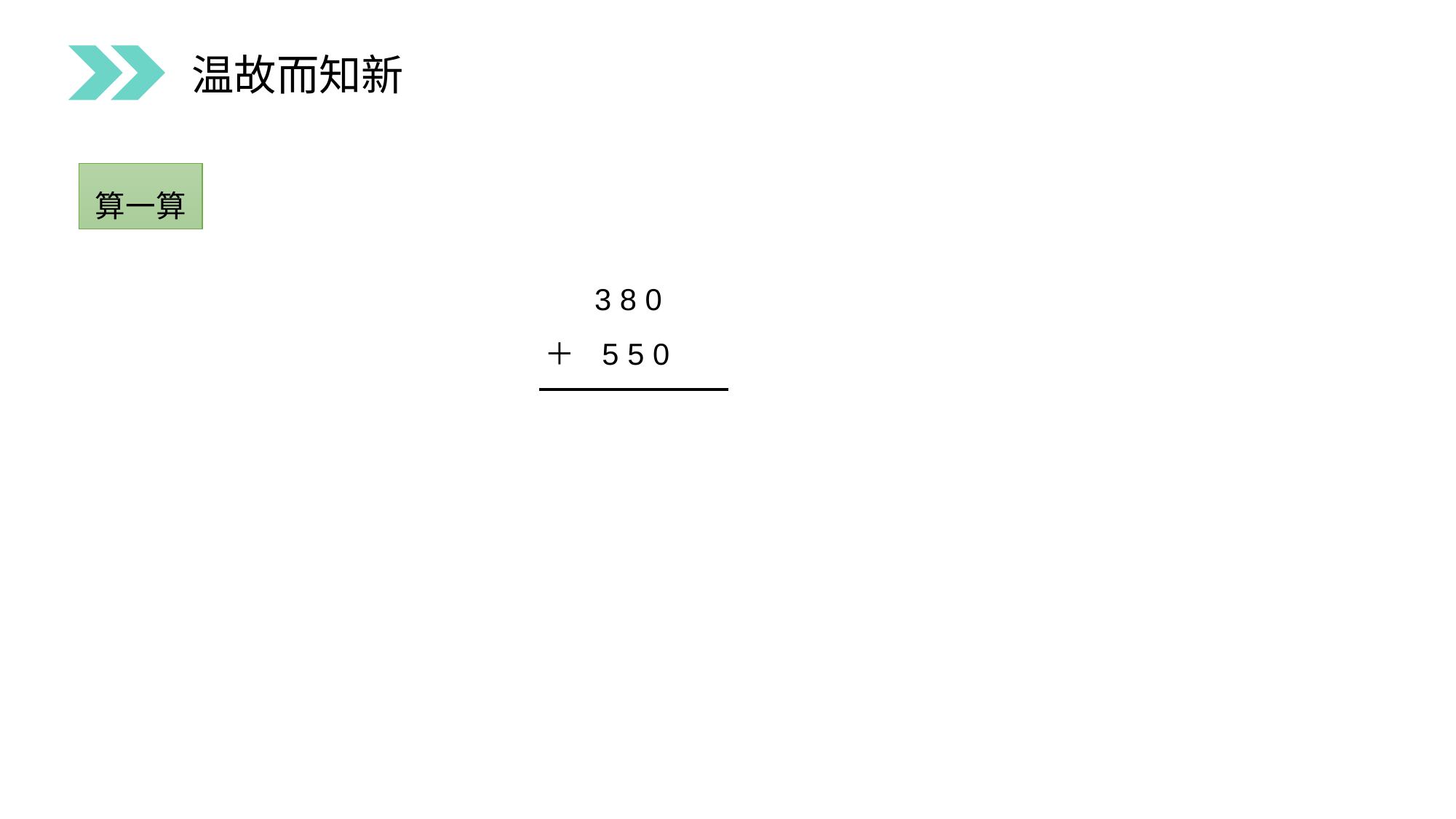

温故而知新
算一算
      3 8 0
＋   5 5 0